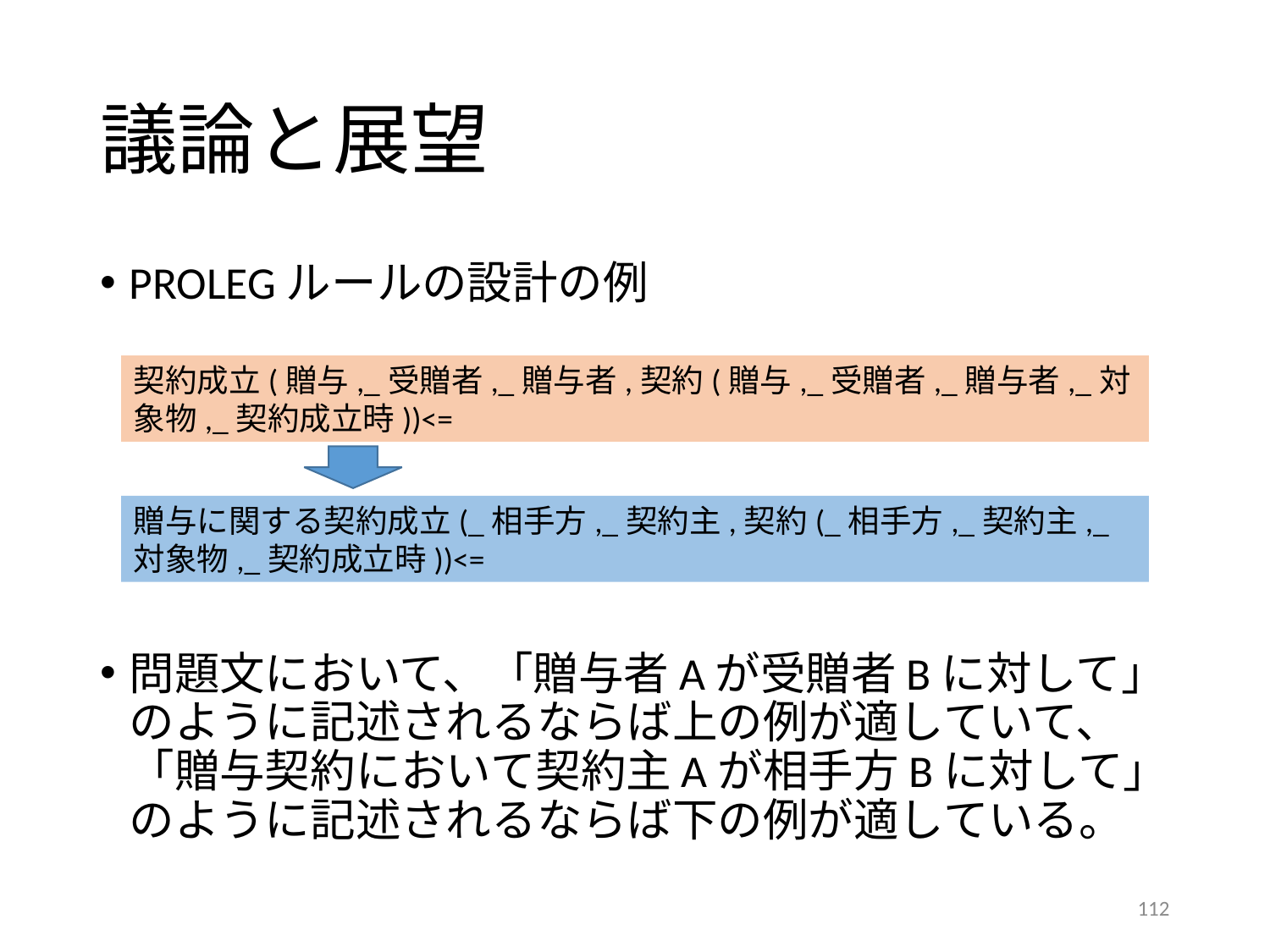

# 議論と展望
PROLEGルールの設計の例

問題文において、「贈与者Aが受贈者Bに対して」のように記述されるならば上の例が適していて、「贈与契約において契約主Aが相手方Bに対して」のように記述されるならば下の例が適している。
契約成立(贈与,_受贈者,_贈与者,契約(贈与,_受贈者,_贈与者,_対象物,_契約成立時))<=

贈与に関する契約成立(_相手方,_契約主,契約(_相手方,_契約主,_対象物,_契約成立時))<=
112